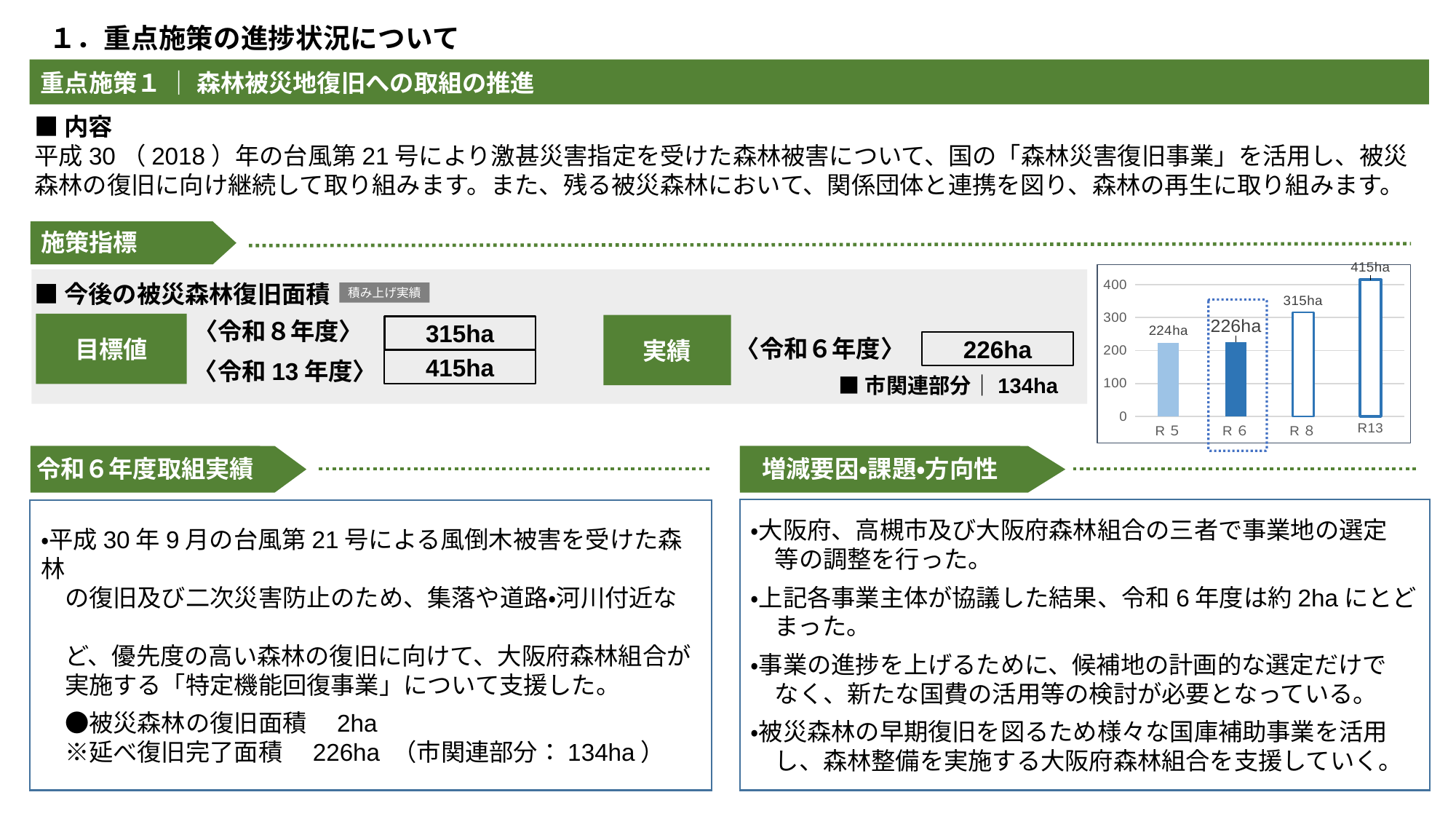

１．重点施策の進捗状況について
重点施策１ ｜ 森林被災地復旧への取組の推進
■内容
平成30（2018）年の台風第21号により激甚災害指定を受けた森林被害について、国の「森林災害復旧事業」を活用し、被災森林の復旧に向け継続して取り組みます。また、残る被災森林において、関係団体と連携を図り、森林の再生に取り組みます。

施策指標

■今後の被災森林復旧面積
〈令和８年度〉
目標値
実績
315ha

〈令和６年度〉
226ha
415ha
〈令和13年度〉
令和６年度取組実績
・大阪府、高槻市及び大阪府森林組合の三者で事業地の選定
　等の調整を行った。
・上記各事業主体が協議した結果、令和6年度は約2haにとど
　まった。
・事業の進捗を上げるために、候補地の計画的な選定だけで
　なく、新たな国費の活用等の検討が必要となっている。
・被災森林の早期復旧を図るため様々な国庫補助事業を活用
　し、森林整備を実施する大阪府森林組合を支援していく。
・平成30年9月の台風第21号による風倒木被害を受けた森林
　の復旧及び二次災害防止のため、集落や道路・河川付近な
　ど、優先度の高い森林の復旧に向けて、大阪府森林組合が
　実施する「特定機能回復事業」について支援した。
　●被災森林の復旧面積　2ha
　※延べ復旧完了面積　226ha （市関連部分：134ha）
積み上げ実績
■市関連部分｜134ha

増減要因・課題・方向性

### Chart

| Category | 系列 1 |
|---|---|
| R５ | 224.0 |
| R６ | 226.0 |
| R８ | 315.0 |
| R13 | 415.0 |